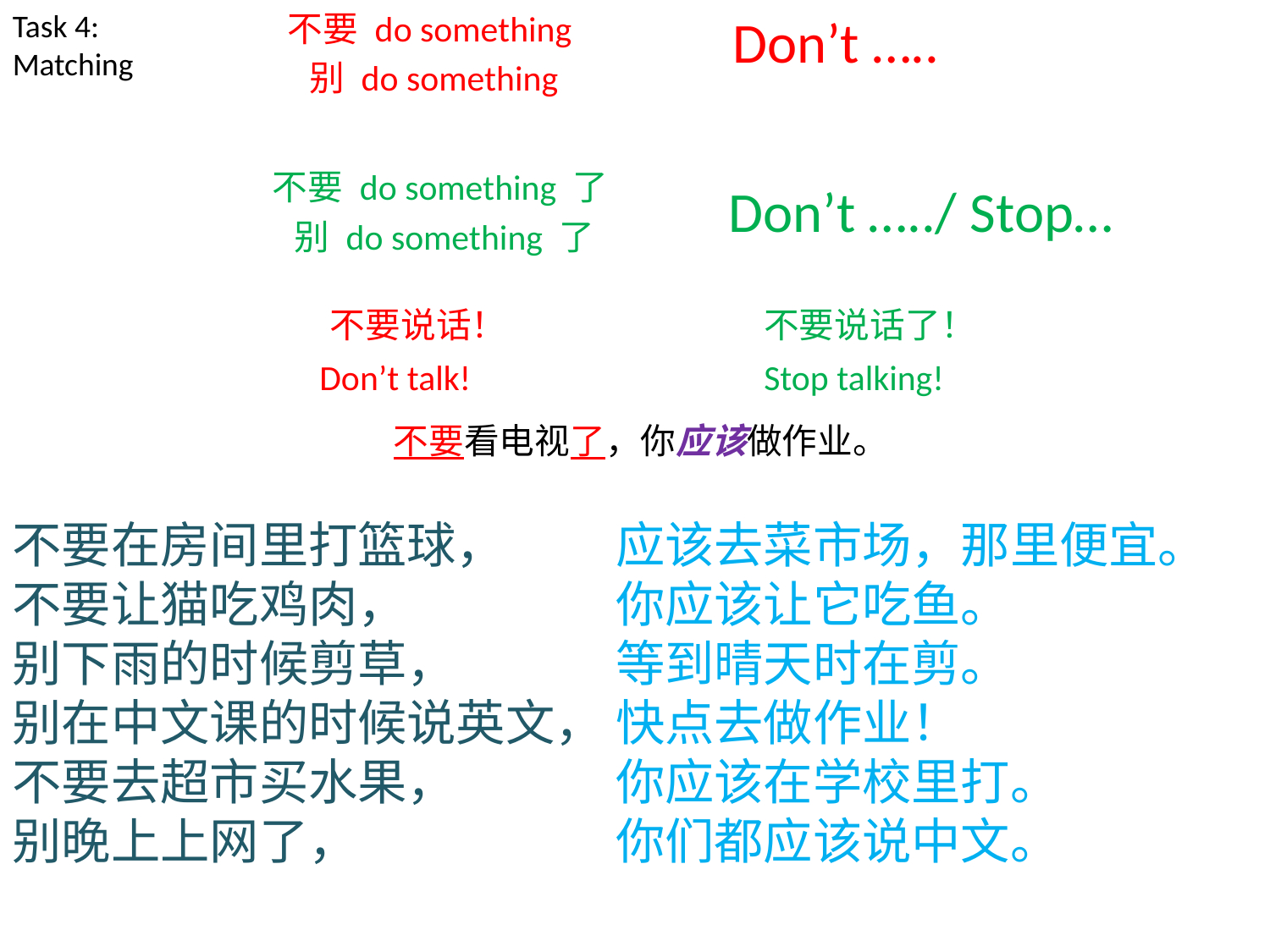

Task 4:
Matching
不要 do something
别 do something
Don’t …..
不要 do something 了
别 do something 了
Don’t …../ Stop…
不要说话！
不要说话了！
Don’t talk!
Stop talking!
不要看电视了，你应该做作业。
不要在房间里打篮球，
不要让猫吃鸡肉，
别下雨的时候剪草，
别在中文课的时候说英文，
不要去超市买水果，
别晚上上网了，
应该去菜市场，那里便宜。
你应该让它吃鱼。
等到晴天时在剪。
快点去做作业！
你应该在学校里打。
你们都应该说中文。